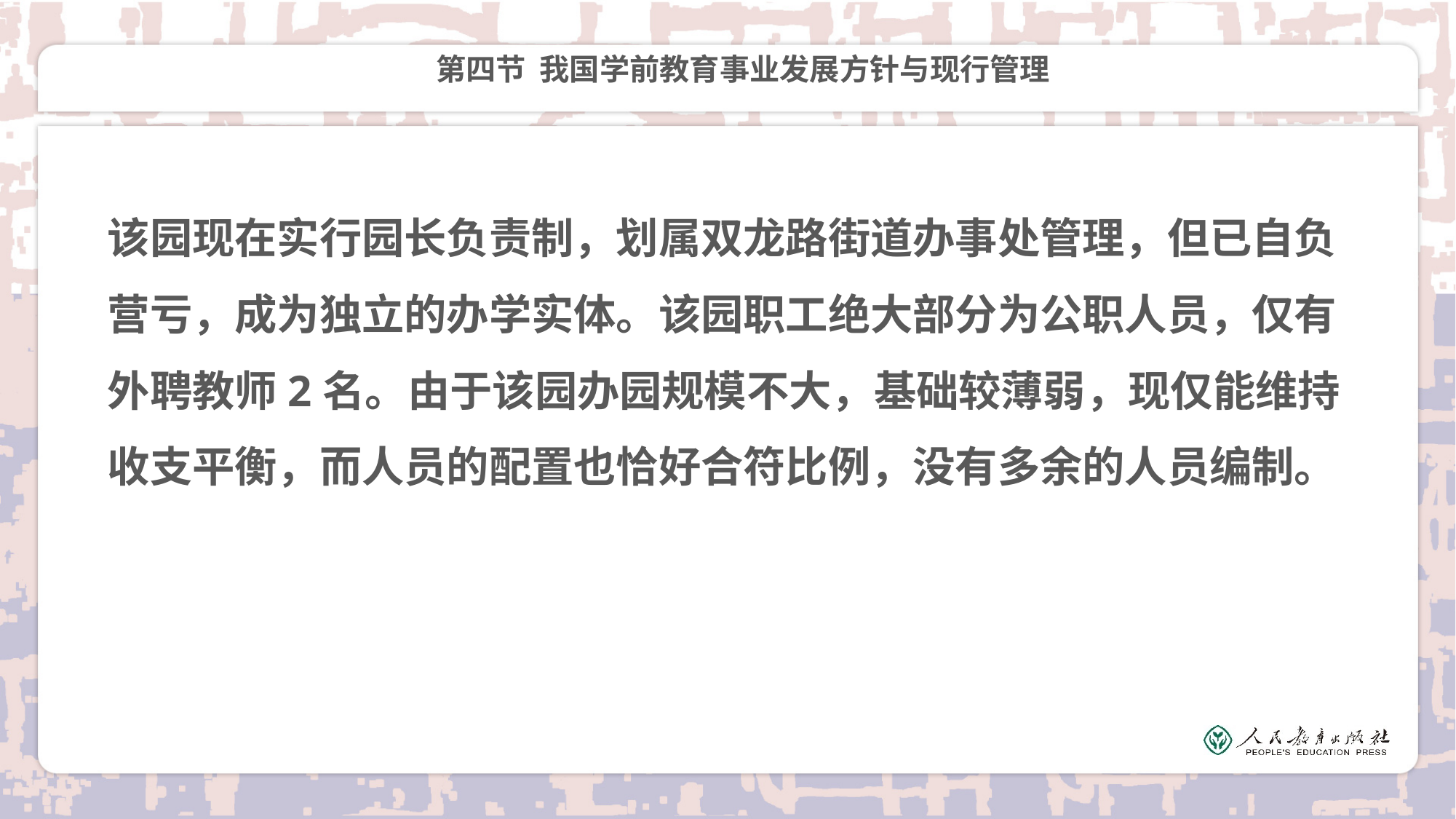

# 第四节  我国学前教育事业发展方针与现行管理
该园现在实行园长负责制，划属双龙路街道办事处管理，但已自负营亏，成为独立的办学实体。该园职工绝大部分为公职人员，仅有外聘教师2名。由于该园办园规模不大，基础较薄弱，现仅能维持收支平衡，而人员的配置也恰好合符比例，没有多余的人员编制。